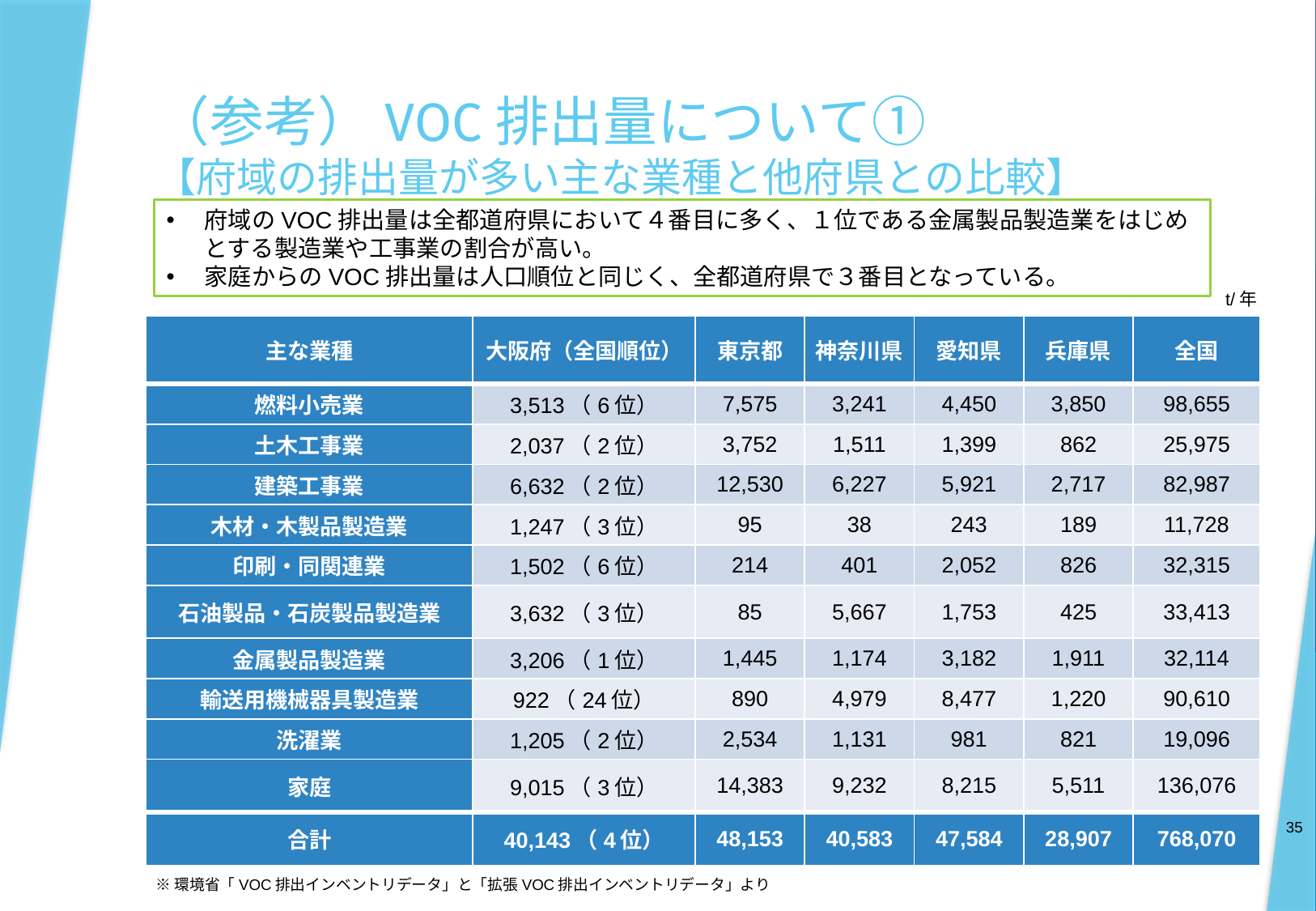

# （参考）VOC排出量について① 【府域の排出量が多い主な業種と他府県との比較】
府域のVOC排出量は全都道府県において４番目に多く、１位である金属製品製造業をはじめとする製造業や工事業の割合が高い。
家庭からのVOC排出量は人口順位と同じく、全都道府県で３番目となっている。
t/年
| 主な業種 | 大阪府（全国順位） | 東京都 | 神奈川県 | 愛知県 | 兵庫県 | 全国 |
| --- | --- | --- | --- | --- | --- | --- |
| 燃料小売業 | 3,513（6位） | 7,575 | 3,241 | 4,450 | 3,850 | 98,655 |
| 土木工事業 | 2,037（2位） | 3,752 | 1,511 | 1,399 | 862 | 25,975 |
| 建築工事業 | 6,632（2位） | 12,530 | 6,227 | 5,921 | 2,717 | 82,987 |
| 木材・木製品製造業 | 1,247（3位） | 95 | 38 | 243 | 189 | 11,728 |
| 印刷・同関連業 | 1,502（6位） | 214 | 401 | 2,052 | 826 | 32,315 |
| 石油製品・石炭製品製造業 | 3,632（3位） | 85 | 5,667 | 1,753 | 425 | 33,413 |
| 金属製品製造業 | 3,206（1位） | 1,445 | 1,174 | 3,182 | 1,911 | 32,114 |
| 輸送用機械器具製造業 | 922（24位） | 890 | 4,979 | 8,477 | 1,220 | 90,610 |
| 洗濯業 | 1,205（2位） | 2,534 | 1,131 | 981 | 821 | 19,096 |
| 家庭 | 9,015（3位） | 14,383 | 9,232 | 8,215 | 5,511 | 136,076 |
| 合計 | 40,143（4位） | 48,153 | 40,583 | 47,584 | 28,907 | 768,070 |

35
※環境省「VOC排出インベントリデータ」と「拡張VOC排出インベントリデータ」より